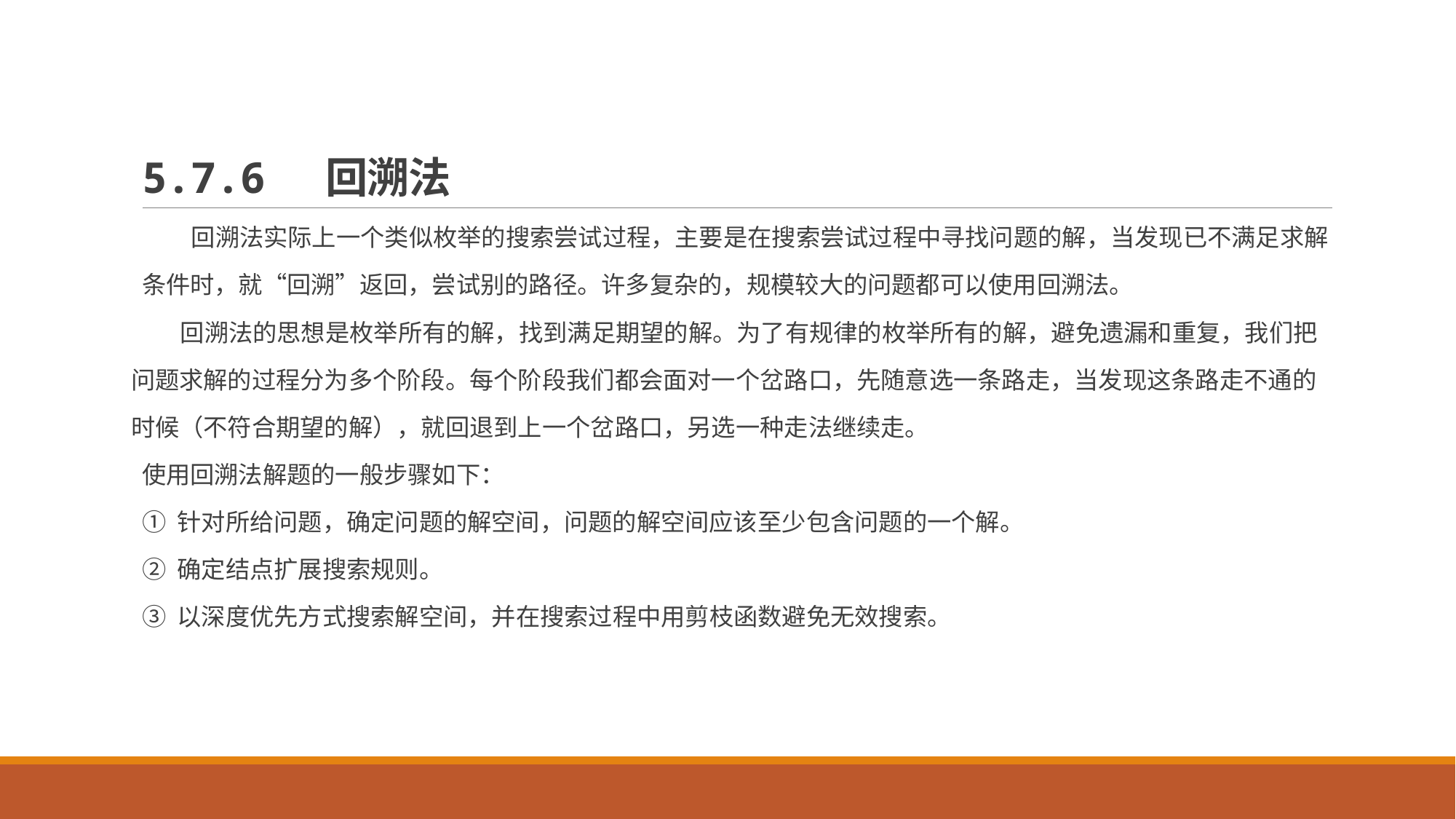

# 5.7.6  回溯法
        回溯法实际上一个类似枚举的搜索尝试过程，主要是在搜索尝试过程中寻找问题的解，当发现已不满足求解
条件时，就“回溯”返回，尝试别的路径。许多复杂的，规模较大的问题都可以使用回溯法。
        回溯法的思想是枚举所有的解，找到满足期望的解。为了有规律的枚举所有的解，避免遗漏和重复，我们把
问题求解的过程分为多个阶段。每个阶段我们都会面对一个岔路口，先随意选一条路走，当发现这条路走不通的
时候（不符合期望的解），就回退到上一个岔路口，另选一种走法继续走。
使用回溯法解题的一般步骤如下：
① 针对所给问题，确定问题的解空间，问题的解空间应该至少包含问题的一个解。
② 确定结点扩展搜索规则。
③ 以深度优先方式搜索解空间，并在搜索过程中用剪枝函数避免无效搜索。